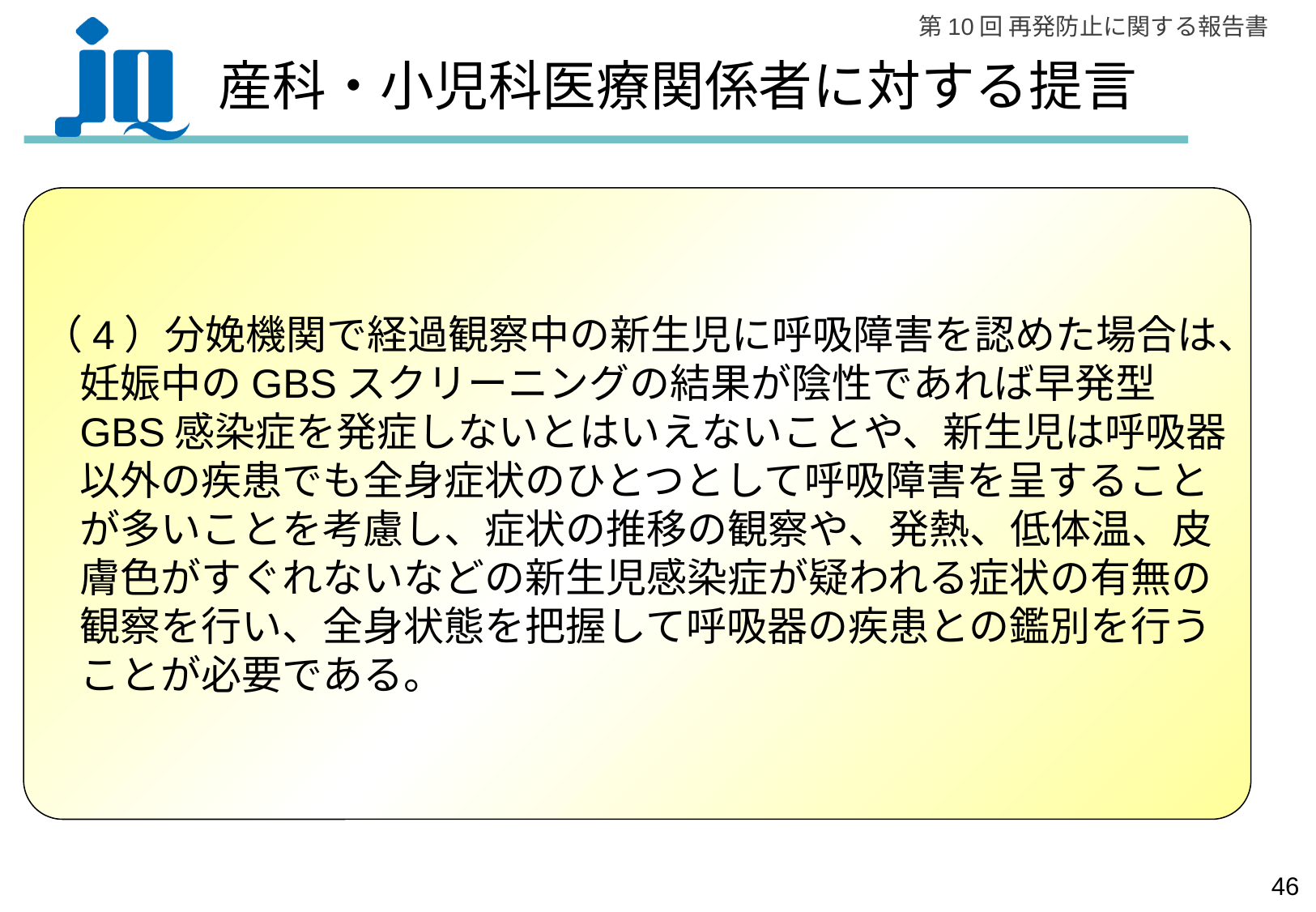

産科・小児科医療関係者に対する提言
（4）分娩機関で経過観察中の新生児に呼吸障害を認めた場合は、妊娠中のGBSスクリーニングの結果が陰性であれば早発型GBS感染症を発症しないとはいえないことや、新生児は呼吸器以外の疾患でも全身症状のひとつとして呼吸障害を呈することが多いことを考慮し、症状の推移の観察や、発熱、低体温、皮膚色がすぐれないなどの新生児感染症が疑われる症状の有無の観察を行い、全身状態を把握して呼吸器の疾患との鑑別を行うことが必要である。
46